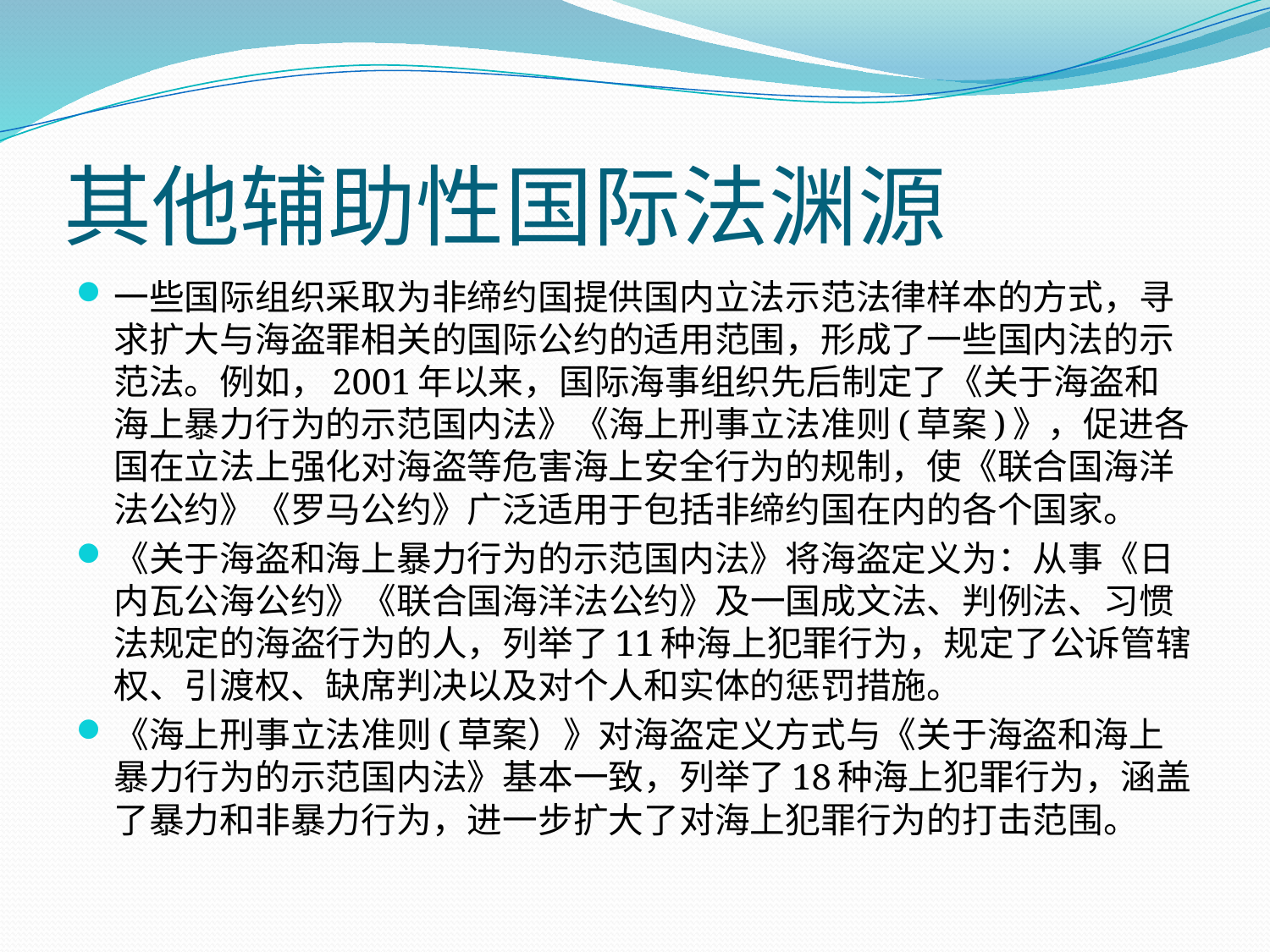

# 其他辅助性国际法渊源
一些国际组织采取为非缔约国提供国内立法示范法律样本的方式，寻求扩大与海盗罪相关的国际公约的适用范围，形成了一些国内法的示范法。例如，2001年以来，国际海事组织先后制定了《关于海盗和海上暴力行为的示范国内法》《海上刑事立法准则(草案)》，促进各国在立法上强化对海盗等危害海上安全行为的规制，使《联合国海洋法公约》《罗马公约》广泛适用于包括非缔约国在内的各个国家。
《关于海盗和海上暴力行为的示范国内法》将海盗定义为：从事《日内瓦公海公约》《联合国海洋法公约》及一国成文法、判例法、习惯法规定的海盗行为的人，列举了11种海上犯罪行为，规定了公诉管辖权、引渡权、缺席判决以及对个人和实体的惩罚措施。
《海上刑事立法准则(草案）》对海盗定义方式与《关于海盗和海上暴力行为的示范国内法》基本一致，列举了18种海上犯罪行为，涵盖了暴力和非暴力行为，进一步扩大了对海上犯罪行为的打击范围。